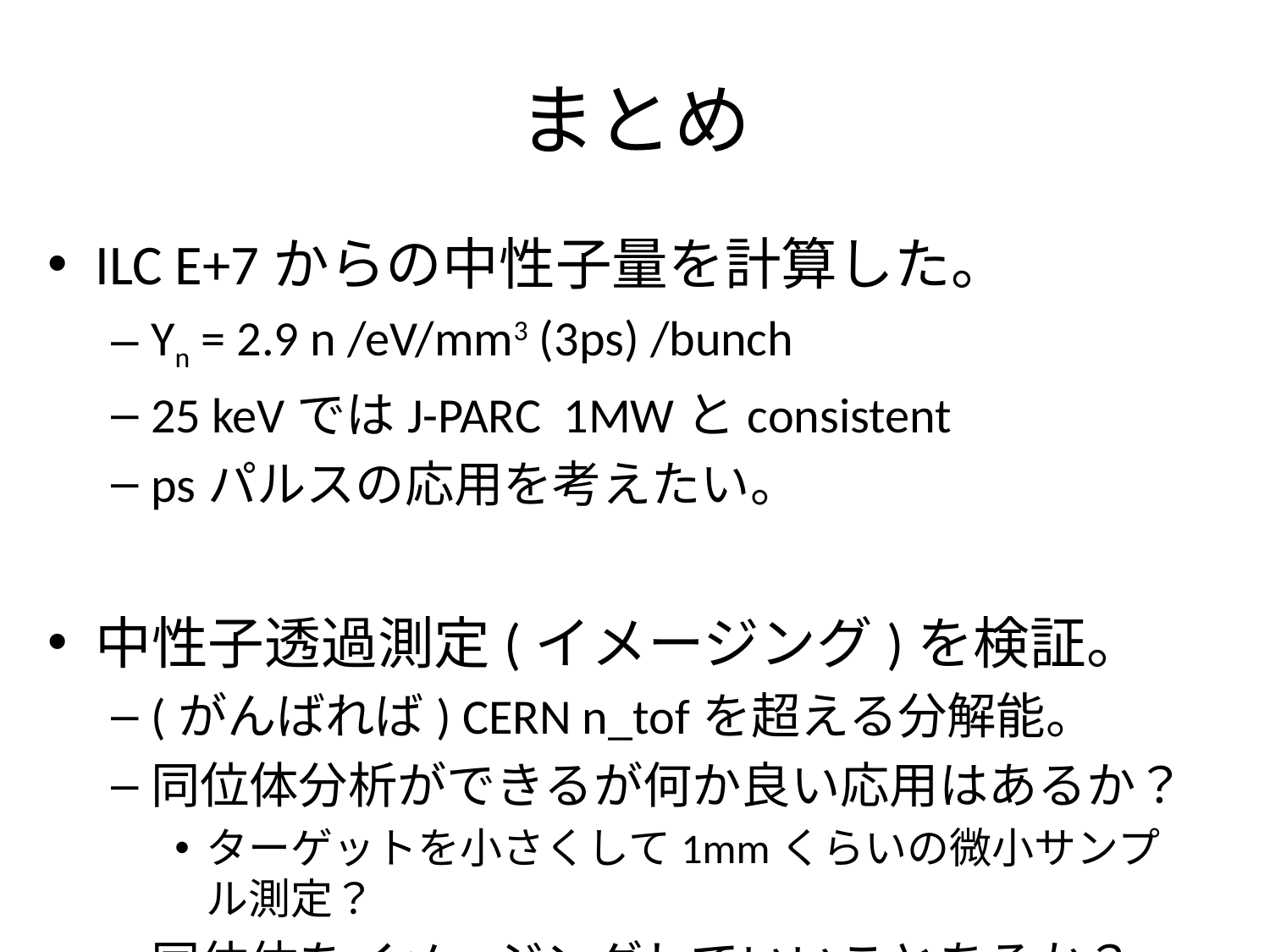

# まとめ
ILC E+7からの中性子量を計算した。
Yn = 2.9 n /eV/mm3 (3ps) /bunch
25 keVではJ-PARC  1MWとconsistent
psパルスの応用を考えたい。

中性子透過測定(イメージング)を検証。
(がんばれば) CERN n_tofを超える分解能。
同位体分析ができるが何か良い応用はあるか？
ターゲットを小さくして1mmくらいの微小サンプル測定？
同位体をイメージングしていいことあるか？